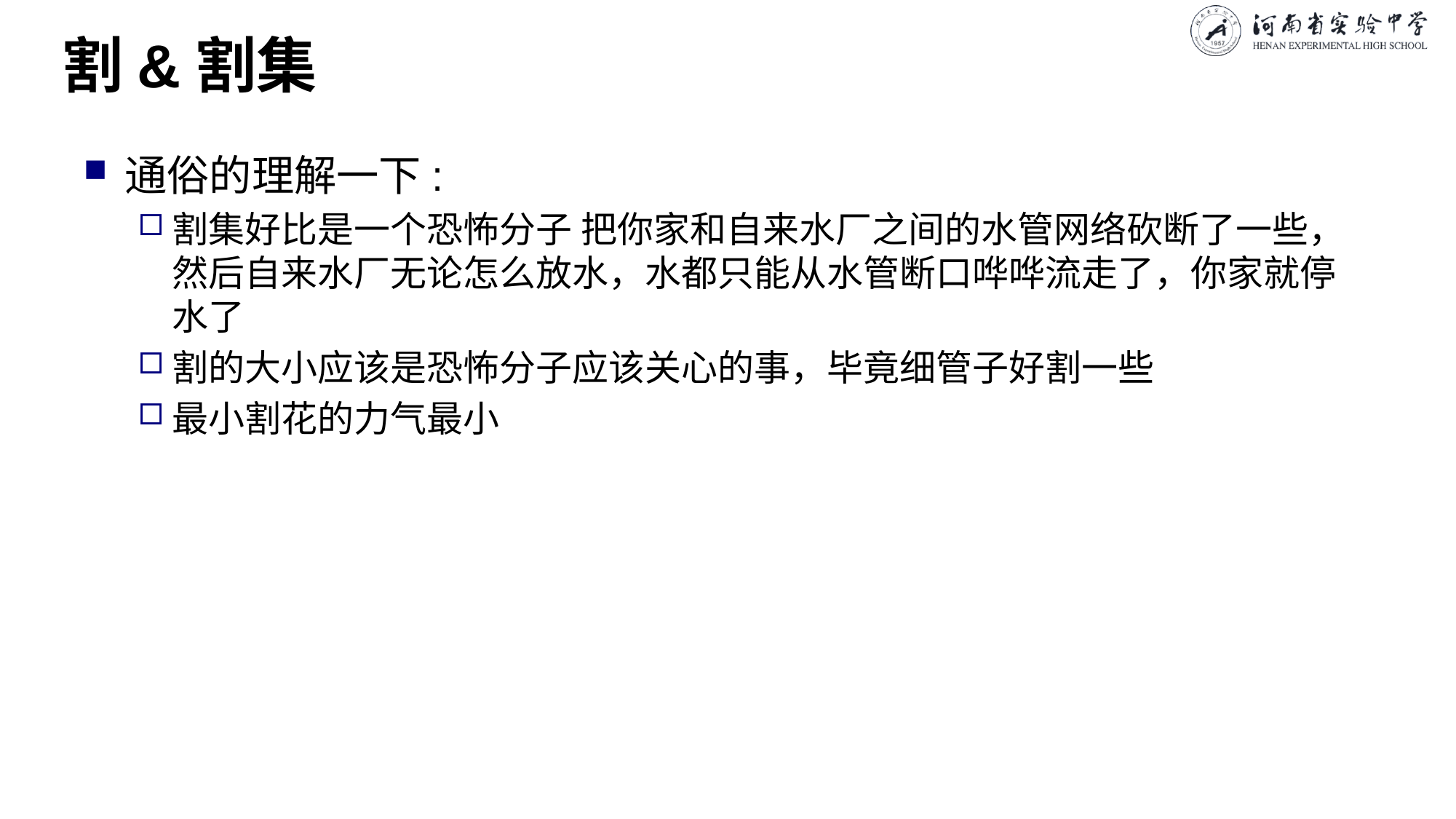

# 割&割集
通俗的理解一下:
割集好比是一个恐怖分子 把你家和自来水厂之间的水管网络砍断了一些，然后自来水厂无论怎么放水，水都只能从水管断口哗哗流走了，你家就停水了
割的大小应该是恐怖分子应该关心的事，毕竟细管子好割一些
最小割花的力气最小